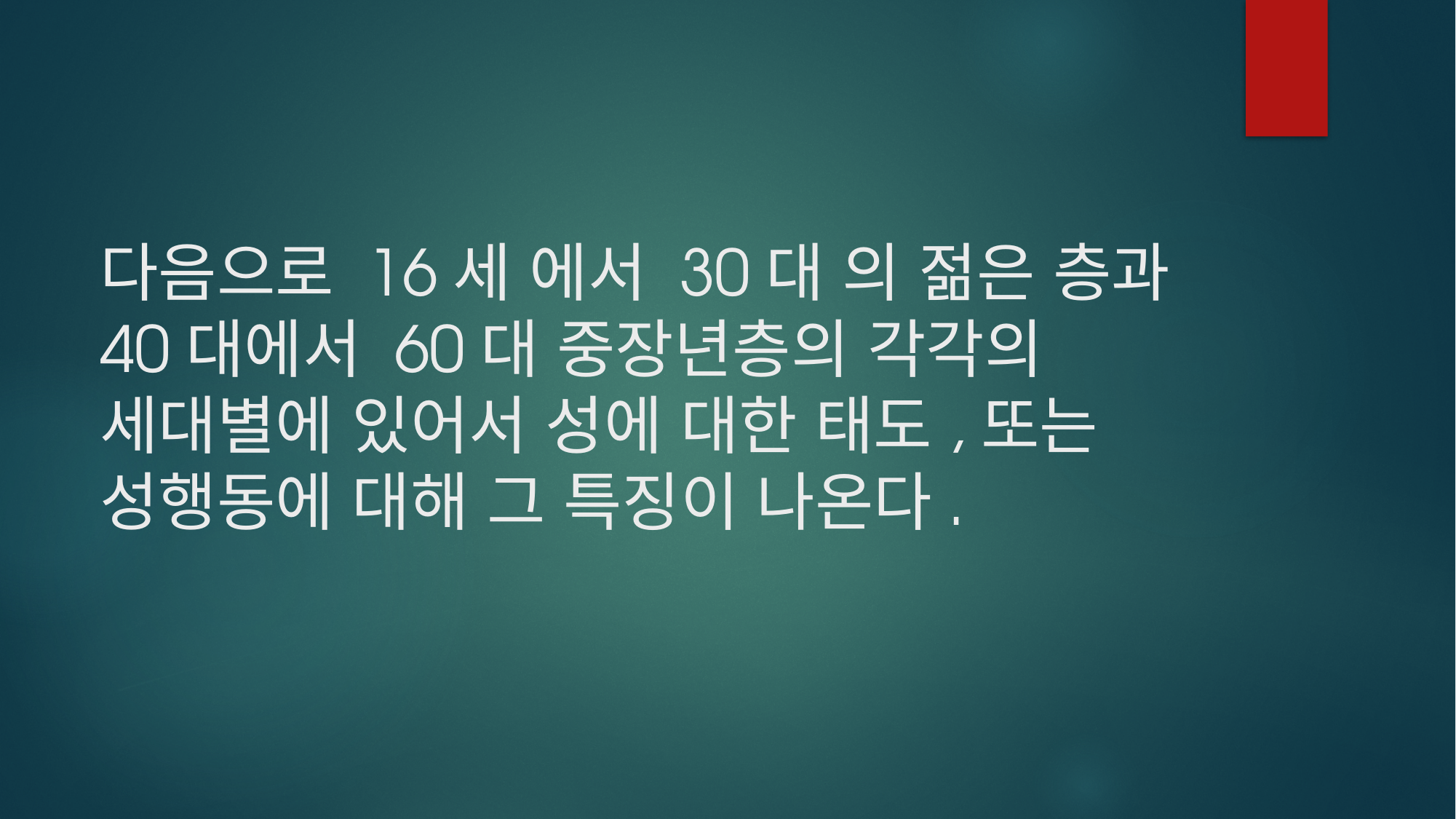

# 다음으로 16세 에서 30대 의 젊은 층과 40대에서 60대 중장년층의 각각의 세대별에 있어서 성에 대한 태도,또는 성행동에 대해 그 특징이 나온다.